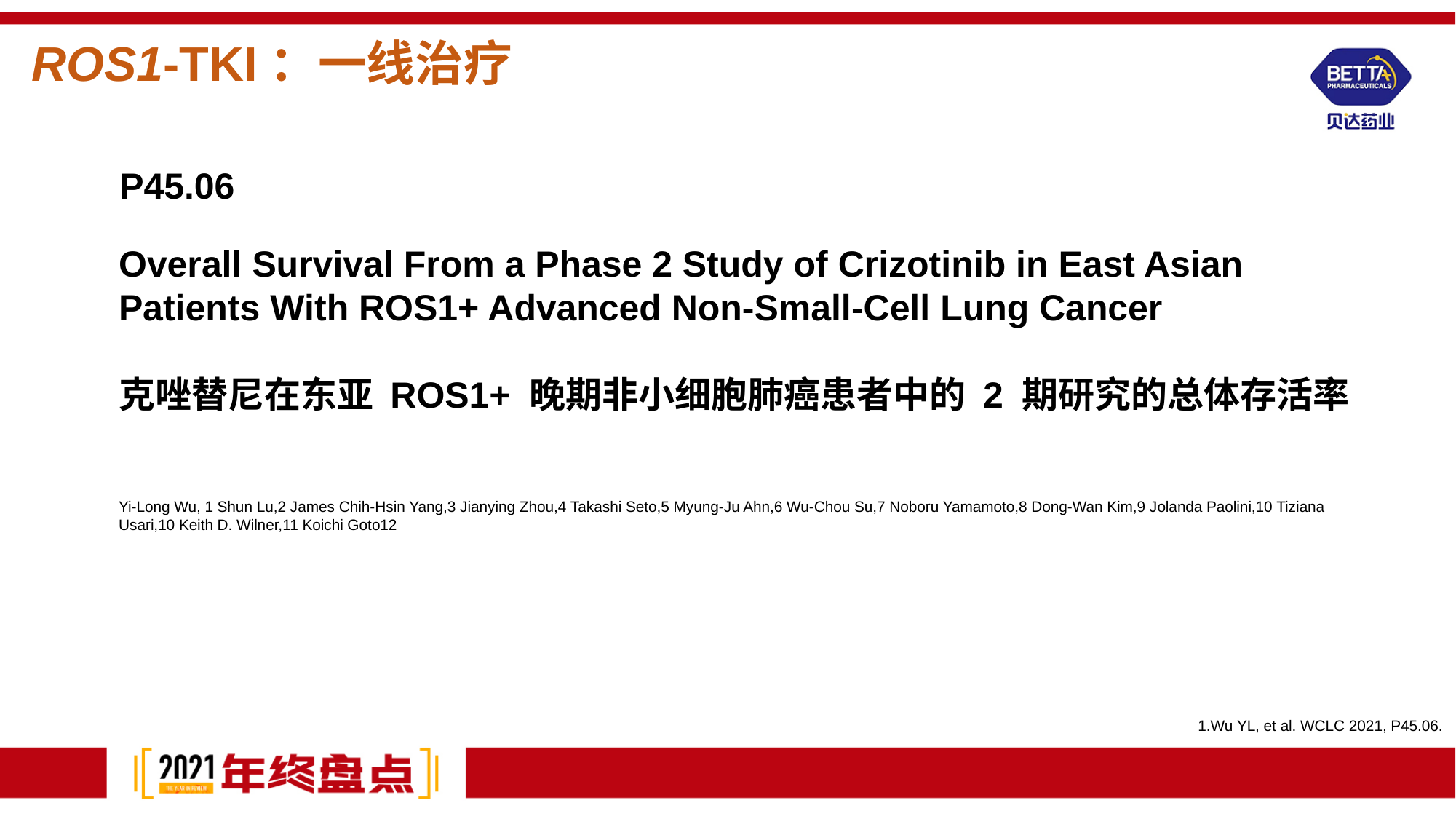

ROS1-TKI：一线治疗
P45.06
Overall Survival From a Phase 2 Study of Crizotinib in East Asian Patients With ROS1+ Advanced Non-Small-Cell Lung Cancer

克唑替尼在东亚 ROS1+ 晚期非小细胞肺癌患者中的 2 期研究的总体存活率

Yi-Long Wu, 1 Shun Lu,2 James Chih-Hsin Yang,3 Jianying Zhou,4 Takashi Seto,5 Myung-Ju Ahn,6 Wu-Chou Su,7 Noboru Yamamoto,8 Dong-Wan Kim,9 Jolanda Paolini,10 Tiziana Usari,10 Keith D. Wilner,11 Koichi Goto12
1.Wu YL, et al. WCLC 2021, P45.06.